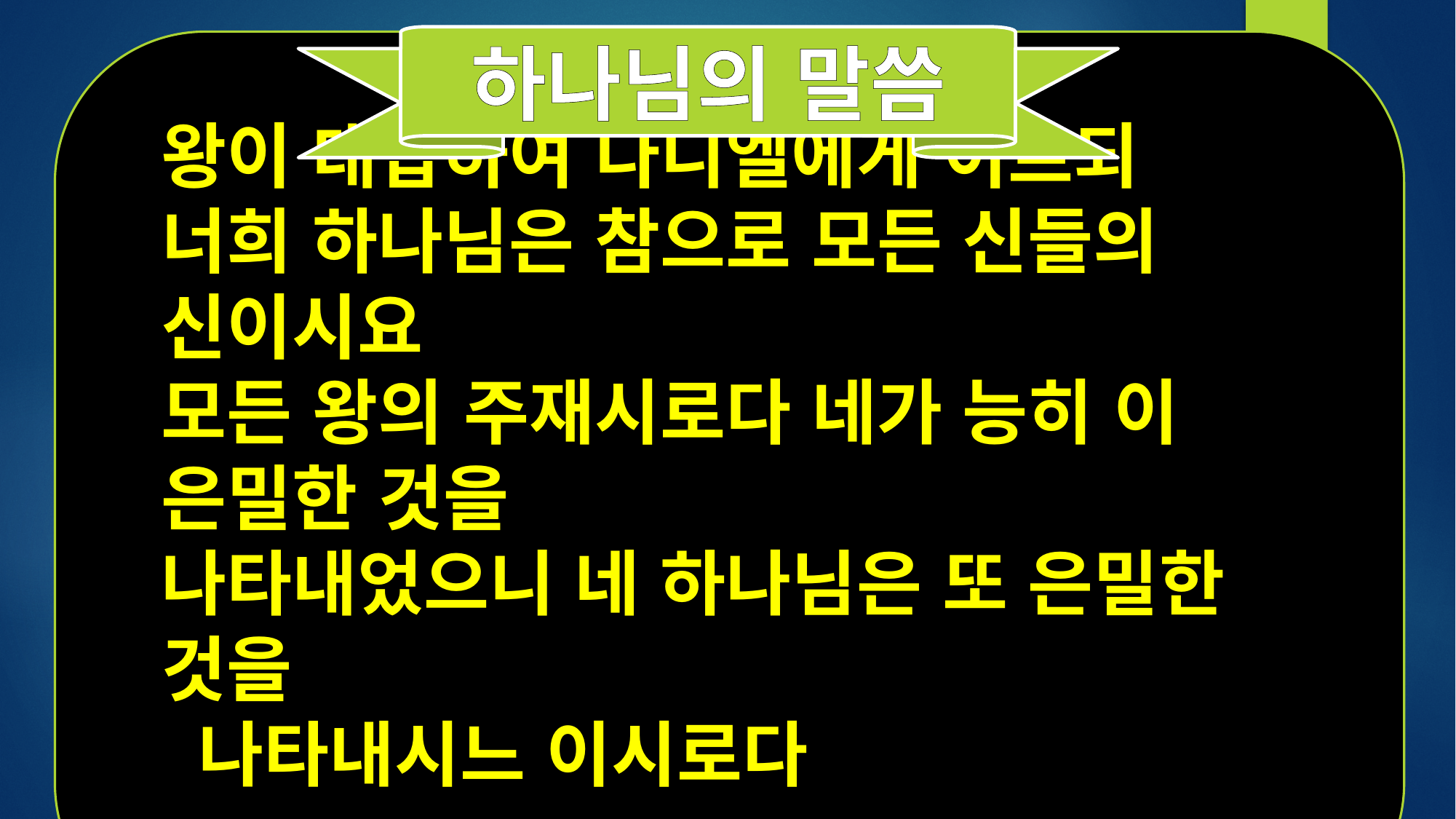

하나님의 말씀

왕이 대답하여 다니엘에게 이르되
너희 하나님은 참으로 모든 신들의 신이시요
모든 왕의 주재시로다 네가 능히 이 은밀한 것을
나타내었으니 네 하나님은 또 은밀한 것을
 나타내시느 이시로다

다니엘 2장 47절 말씀 아멘 –